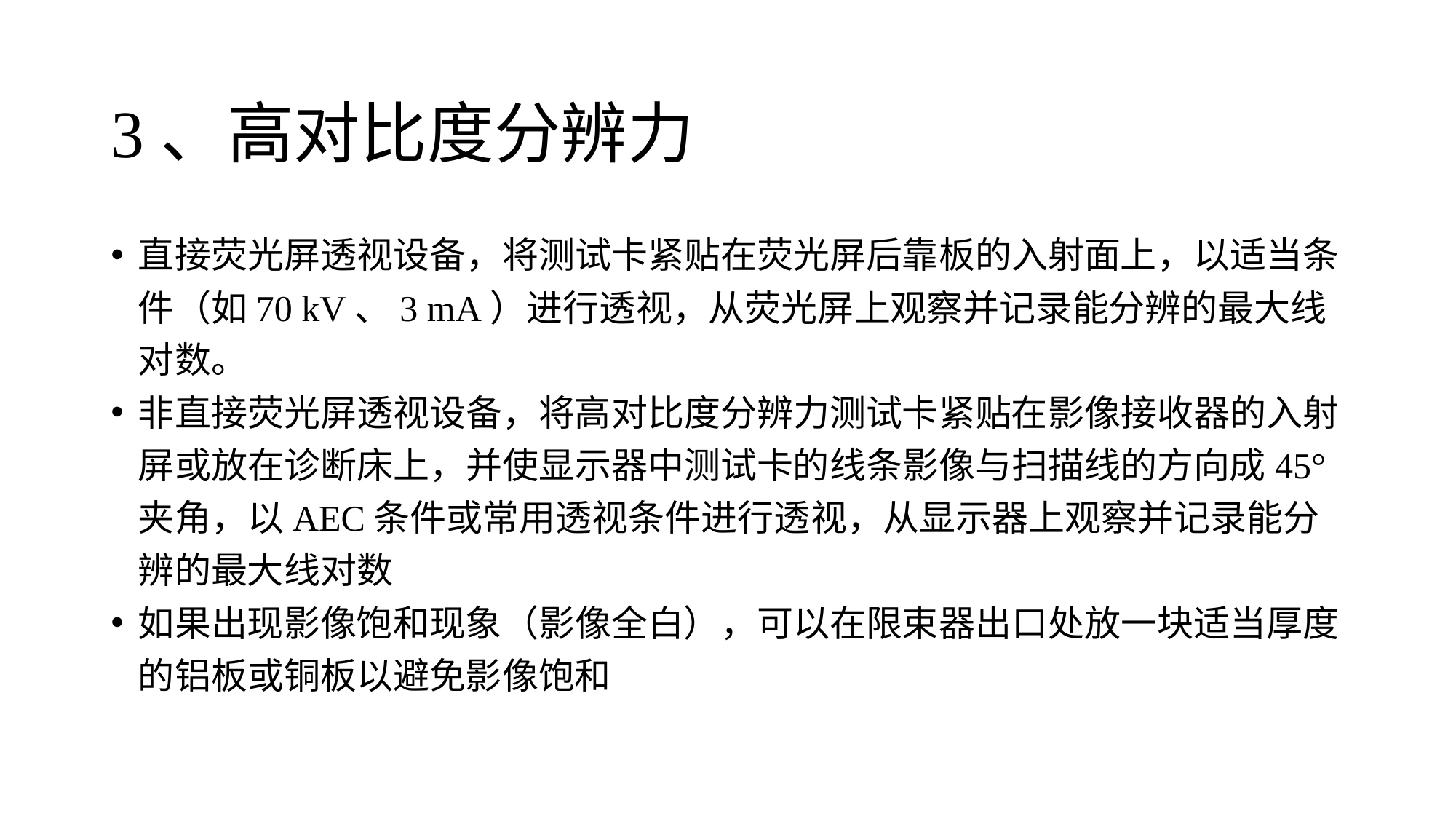

# 3、高对比度分辨力
直接荧光屏透视设备，将测试卡紧贴在荧光屏后靠板的入射面上，以适当条件（如70 kV、3 mA）进行透视，从荧光屏上观察并记录能分辨的最大线对数。
非直接荧光屏透视设备，将高对比度分辨力测试卡紧贴在影像接收器的入射屏或放在诊断床上，并使显示器中测试卡的线条影像与扫描线的方向成45°夹角，以AEC条件或常用透视条件进行透视，从显示器上观察并记录能分辨的最大线对数
如果出现影像饱和现象（影像全白），可以在限束器出口处放一块适当厚度的铝板或铜板以避免影像饱和